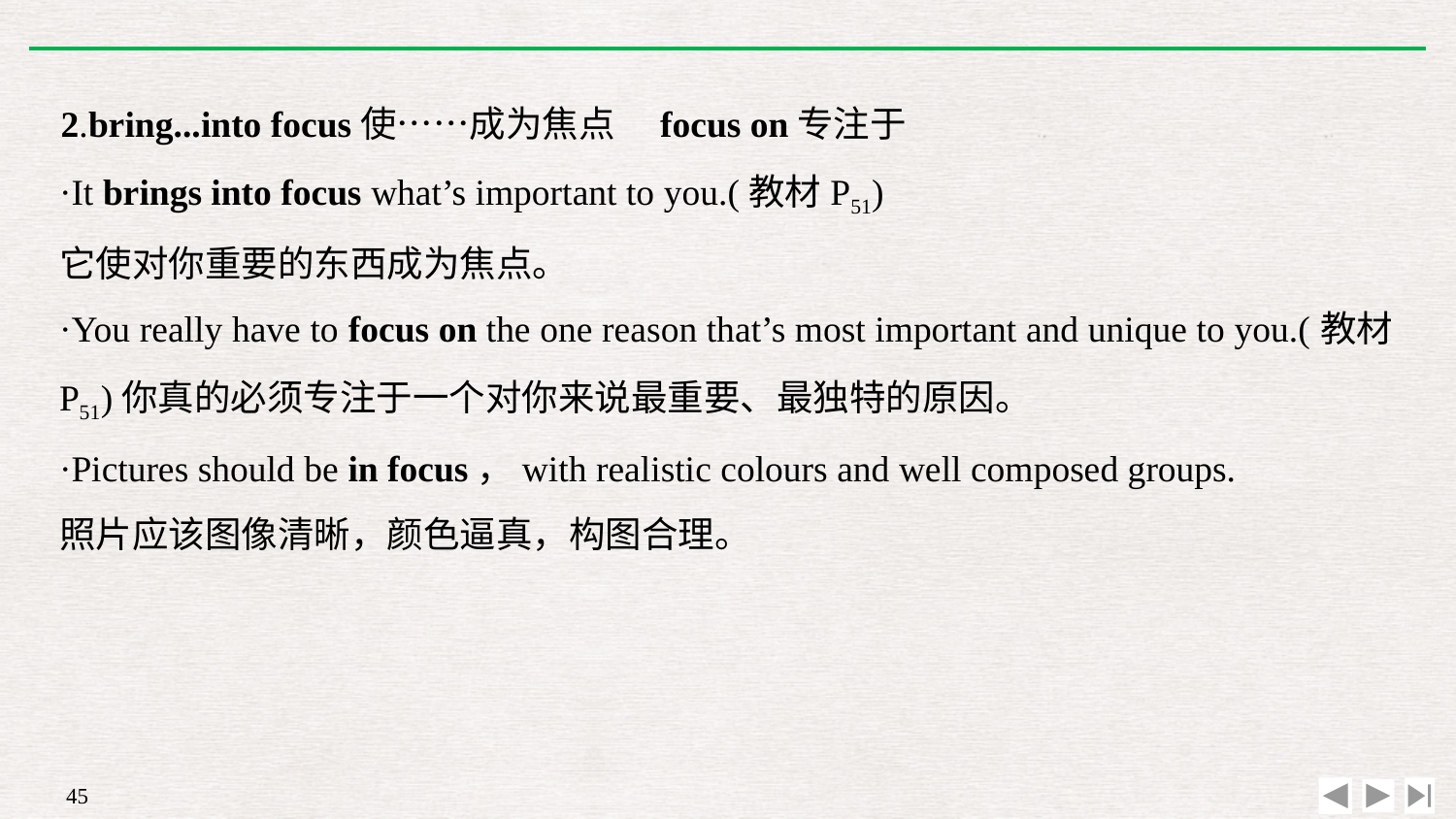

2.bring...into focus使……成为焦点　focus on专注于
·It brings into focus what’s important to you.(教材P51)
它使对你重要的东西成为焦点。
·You really have to focus on the one reason that’s most important and unique to you.(教材P51)你真的必须专注于一个对你来说最重要、最独特的原因。
·Pictures should be in focus，with realistic colours and well composed groups.
照片应该图像清晰，颜色逼真，构图合理。